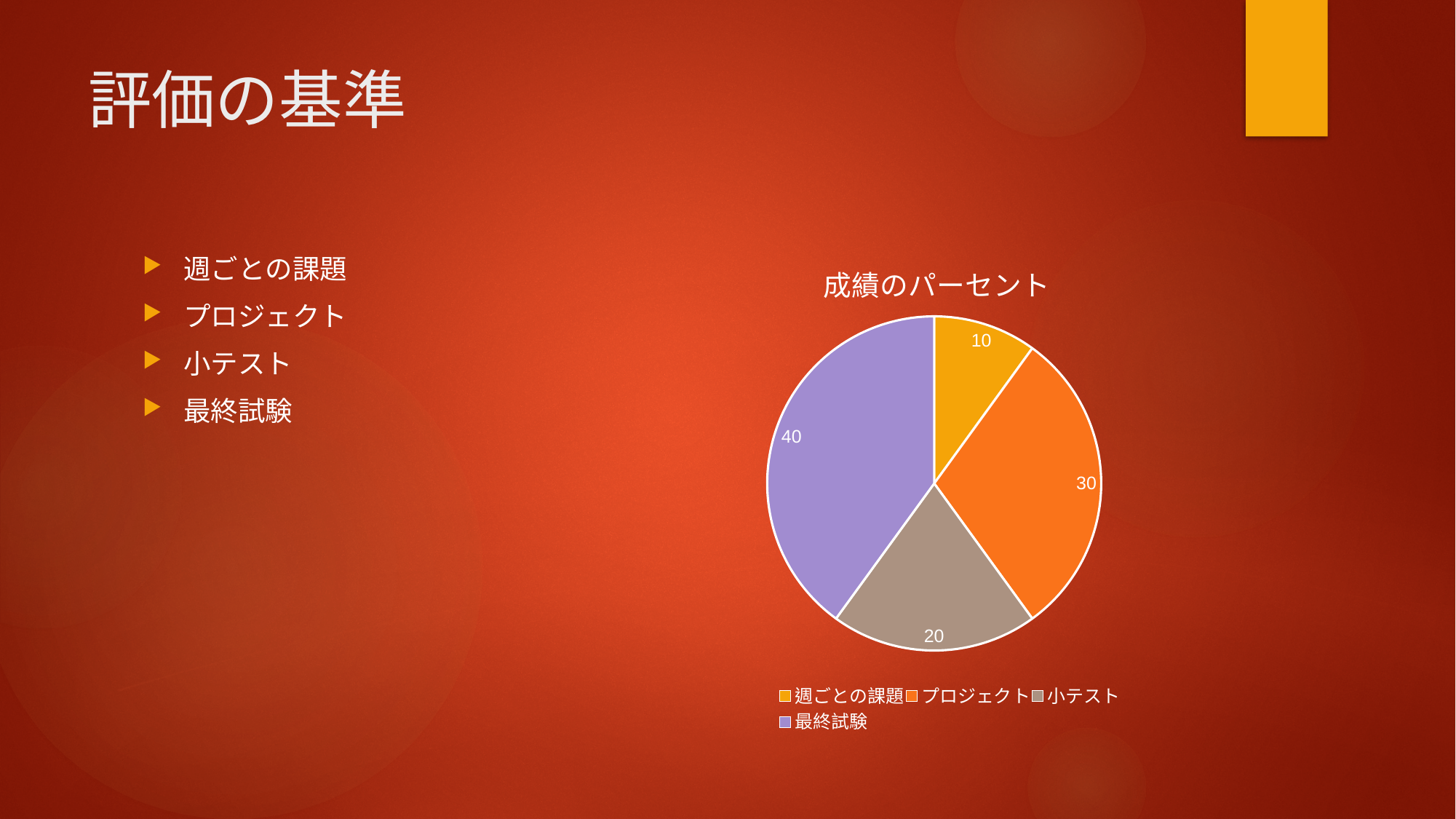

# 評価の基準

### Chart:

| Category | 成績のパーセント |
|---|---|
| 週ごとの課題 | 10.0 |
| プロジェクト | 30.0 |
| 小テスト | 20.0 |
| 最終試験 | 40.0 |
週ごとの課題
プロジェクト
小テスト
最終試験